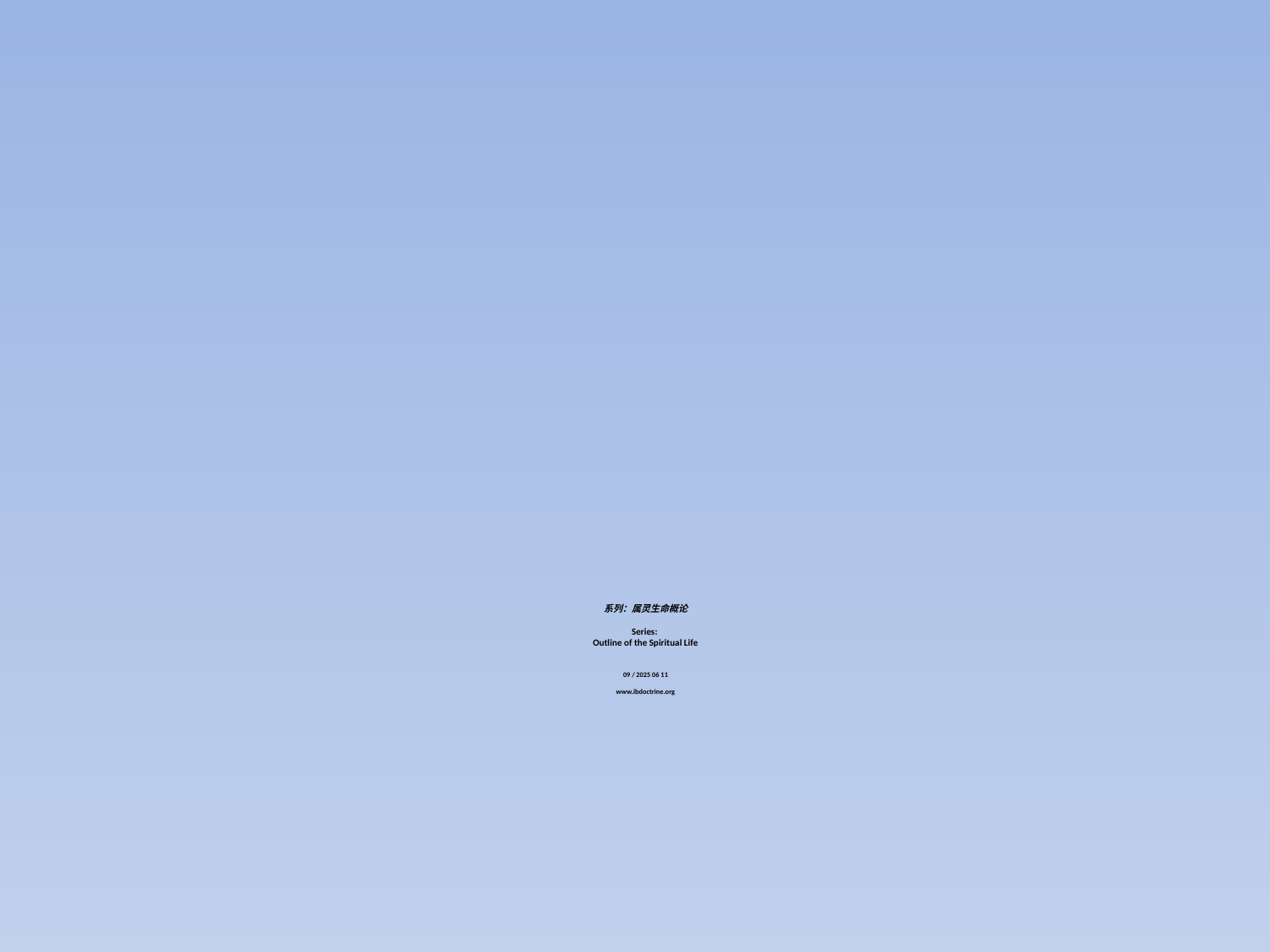

# 系列：属灵生命概论 Series: Outline of the Spiritual Life 09 / 2025 06 11 www.ibdoctrine.org